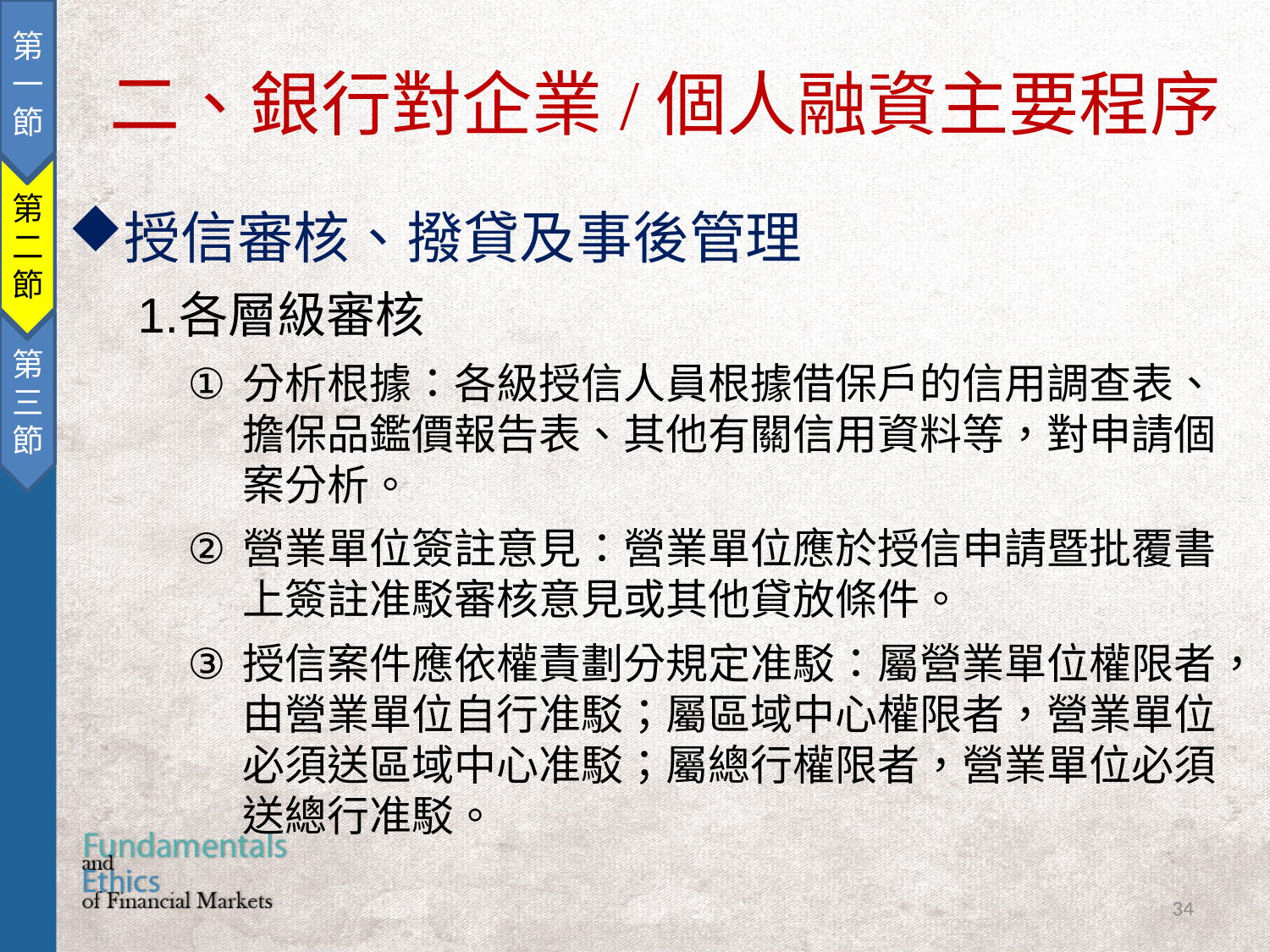

第一節
第二節
第三節
二、銀行對企業/個人融資主要程序
授信審核、撥貸及事後管理
各層級審核
分析根據：各級授信人員根據借保戶的信用調查表、擔保品鑑價報告表、其他有關信用資料等，對申請個案分析。
營業單位簽註意見：營業單位應於授信申請暨批覆書上簽註准駁審核意見或其他貸放條件。
授信案件應依權責劃分規定准駁：屬營業單位權限者，由營業單位自行准駁；屬區域中心權限者，營業單位必須送區域中心准駁；屬總行權限者，營業單位必須送總行准駁。
34